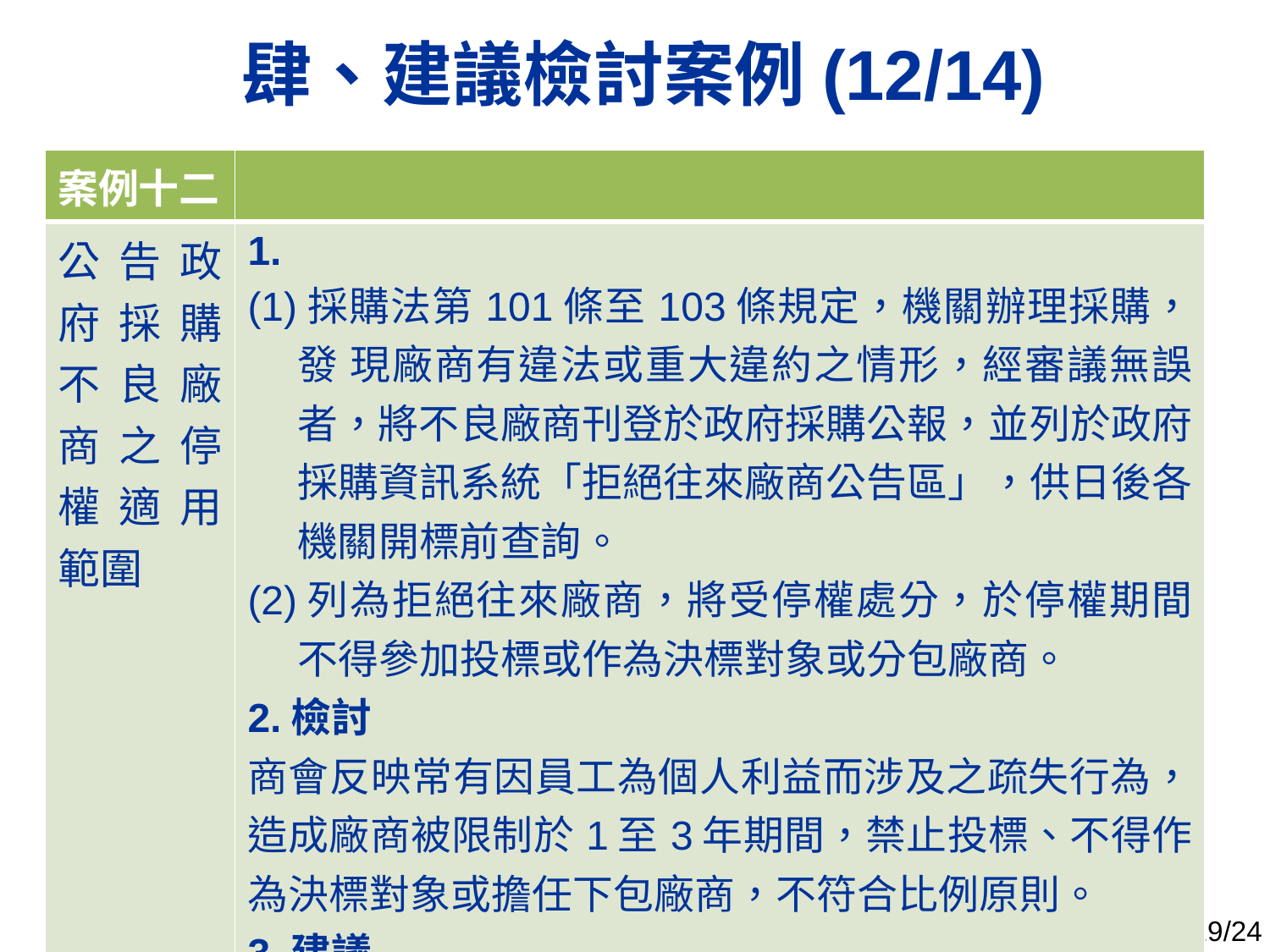

肆、建議檢討案例(12/14)

| 案例十二 |  |
| --- | --- |
| 公告政府採購不良廠商之停權適用範圍 | 1. (1)採購法第101條至103條規定，機關辦理採購，發 現廠商有違法或重大違約之情形，經審議無誤者，將不良廠商刊登於政府採購公報，並列於政府採購資訊系統「拒絕往來廠商公告區」，供日後各機關開標前查詢。 (2)列為拒絕往來廠商，將受停權處分，於停權期間不得參加投標或作為決標對象或分包廠商。 2.檢討 商會反映常有因員工為個人利益而涉及之疏失行為，造成廠商被限制於1至3年期間，禁止投標、不得作為決標對象或擔任下包廠商，不符合比例原則。 3.建議 檢討修正。 |